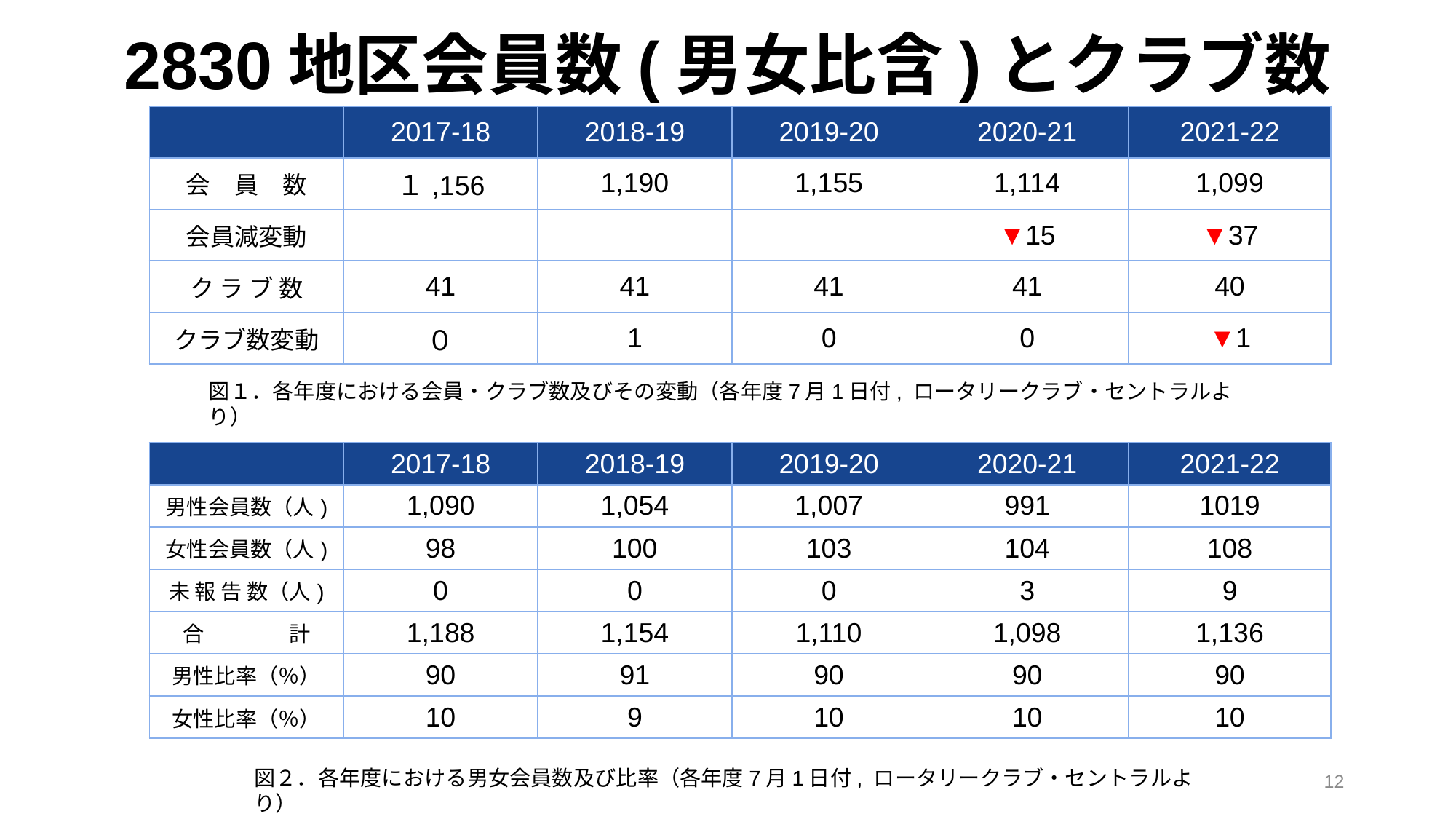

# 2830地区会員数(男女比含)とクラブ数
|  | 2017-18 | 2018-19 | 2019-20 | 2020-21 | 2021-22 |
| --- | --- | --- | --- | --- | --- |
| 会　員　数 | １,156 | 1,190 | 1,155 | 1,114 | 1,099 |
| 会員減変動 |  |  |  | ▼15 | ▼37 |
| ク ラ ブ 数 | 41 | 41 | 41 | 41 | 40 |
| クラブ数変動 | ０ | 1 | 0 | 0 | ▼1 |
図１．各年度における会員・クラブ数及びその変動（各年度7月1日付, ロータリークラブ・セントラルより）
|  | 2017-18 | 2018-19 | 2019-20 | 2020-21 | 2021-22 |
| --- | --- | --- | --- | --- | --- |
| 男性会員数（人) | 1,090 | 1,054 | 1,007 | 991 | 1019 |
| 女性会員数（人) | 98 | 100 | 103 | 104 | 108 |
| 未 報 告 数（人) | 0 | 0 | 0 | 3 | 9 |
| 合　　　　計 | 1,188 | 1,154 | 1,110 | 1,098 | 1,136 |
| 男性比率（％） | 90 | 91 | 90 | 90 | 90 |
| 女性比率（％） | 10 | 9 | 10 | 10 | 10 |
図２．各年度における男女会員数及び比率（各年度7月1日付, ロータリークラブ・セントラルより）
12